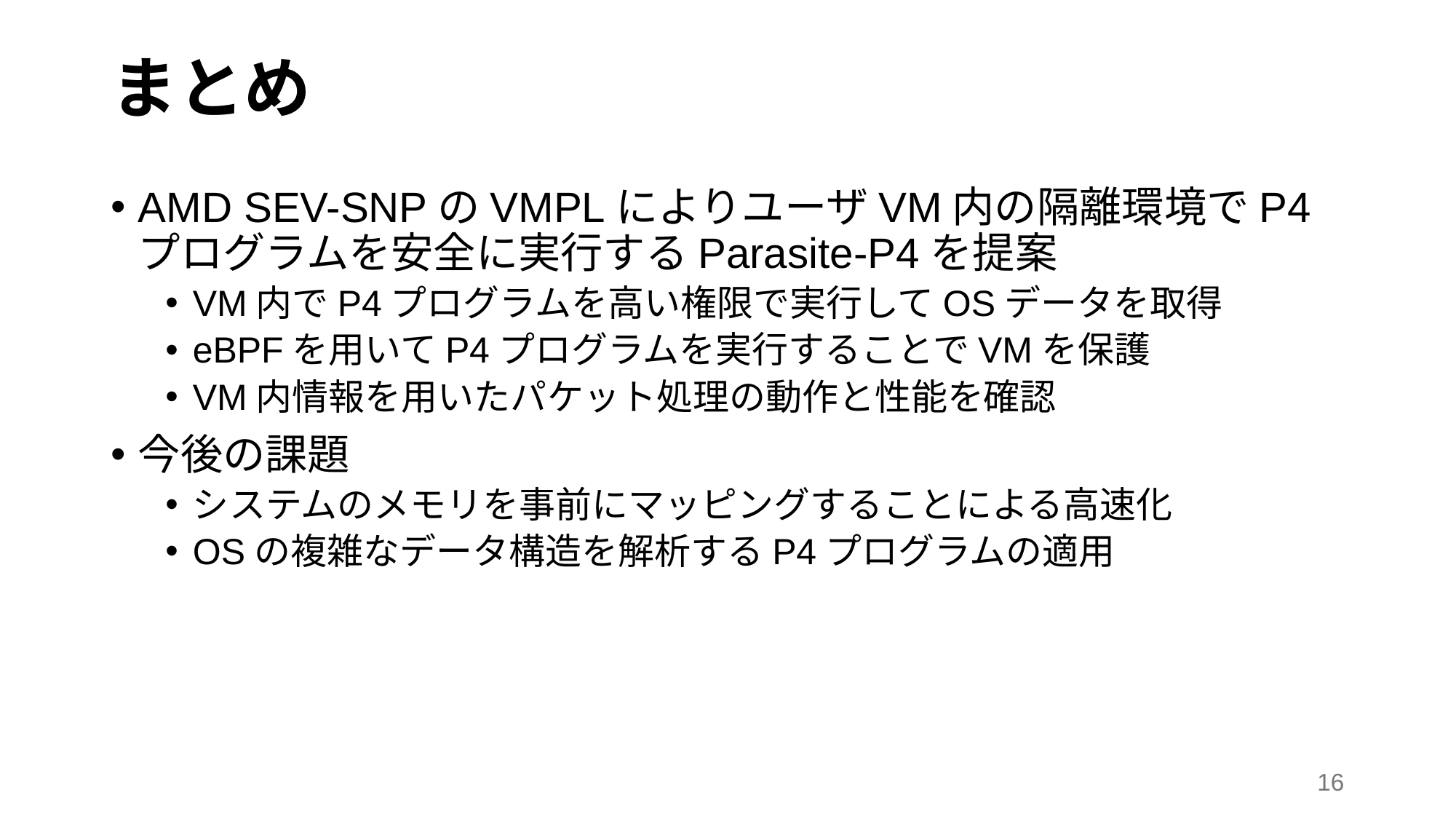

# まとめ
AMD SEV-SNPのVMPLによりユーザVM内の隔離環境でP4プログラムを安全に実行するParasite-P4を提案
VM内でP4プログラムを高い権限で実行してOSデータを取得
eBPFを用いてP4プログラムを実行することでVMを保護
VM内情報を用いたパケット処理の動作と性能を確認
今後の課題
システムのメモリを事前にマッピングすることによる高速化
OSの複雑なデータ構造を解析するP4プログラムの適用
16